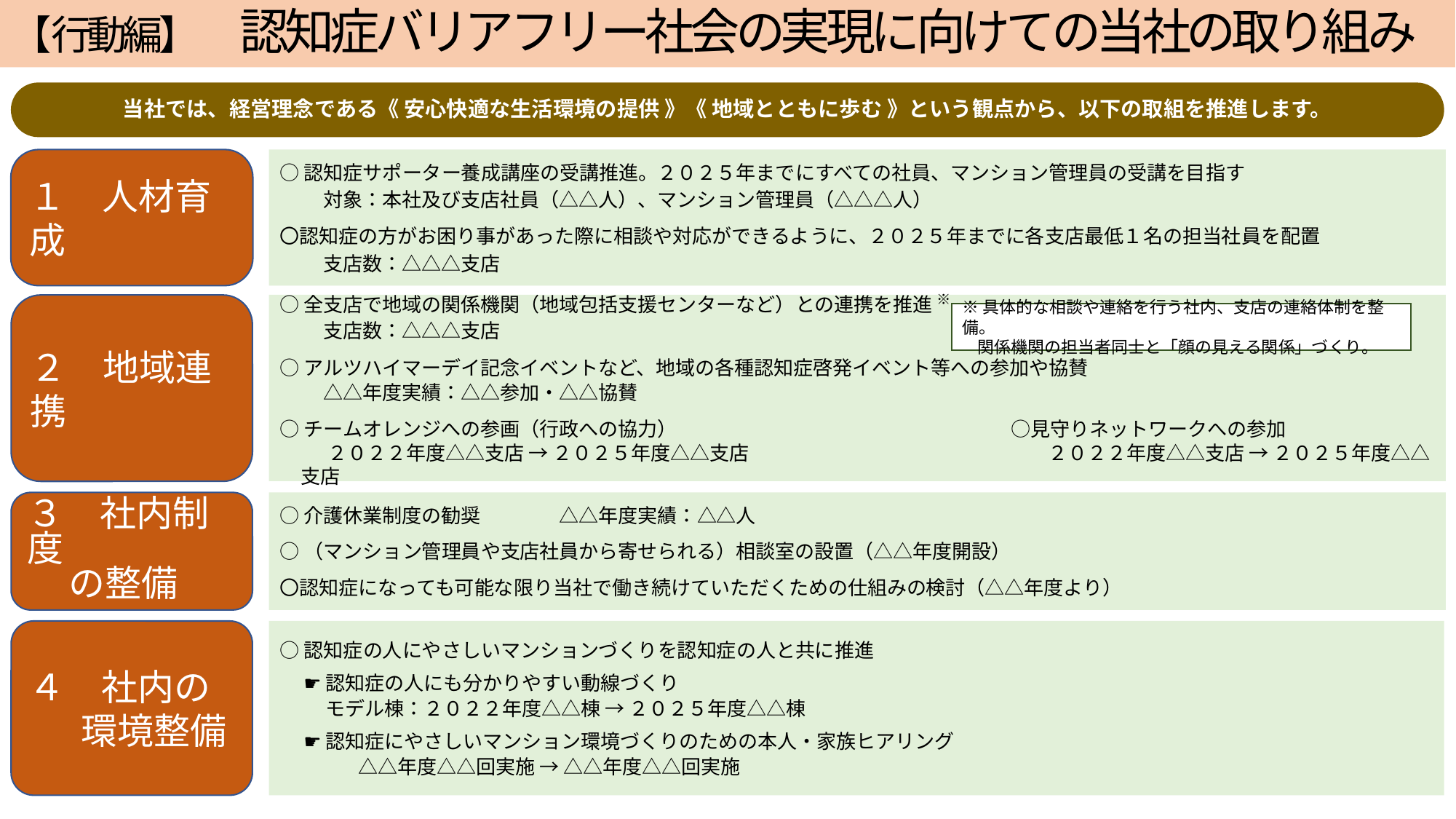

# 【行動編】　 認知症バリアフリー社会の実現に向けての当社の取り組み
当社では、経営理念である《 安心快適な生活環境の提供 》《 地域とともに歩む 》という観点から、以下の取組を推進します。
１　人材育成
○認知症サポーター養成講座の受講推進。２０２５年までにすべての社員、マンション管理員の受講を目指す

　　 対象：本社及び支店社員（△△人）、マンション管理員（△△△人）

〇認知症の方がお困り事があった際に相談や対応ができるように、２０２５年までに各支店最低１名の担当社員を配置

　　 支店数：△△△支店
○全支店で地域の関係機関（地域包括支援センターなど）との連携を推進 ※

　 　支店数：△△△支店

○アルツハイマーデイ記念イベントなど、地域の各種認知症啓発イベント等への参加や協賛

　　 △△年度実績：△△参加・△△協賛

○チームオレンジへの参画（行政への協力）　　　　　　　　　　　　　　　　　○見守りネットワークへの参加
 　　２０２２年度△△支店 → ２０２５年度△△支店　　　　　　　　　　　　　　　 ２０２２年度△△支店 → ２０２５年度△△支店
２　地域連携
※具体的な相談や連絡を行う社内、支店の連絡体制を整備。
   関係機関の担当者同士と「顔の見える関係」づくり。
３　社内制度
    の整備
○介護休業制度の勧奨　　　　△△年度実績：△△人

○（マンション管理員や支店社員から寄せられる）相談室の設置（△△年度開設）

〇認知症になっても可能な限り当社で働き続けていただくための仕組みの検討（△△年度より）
４　社内の
　  環境整備
○認知症の人にやさしいマンションづくりを認知症の人と共に推進

　 ☛ 認知症の人にも分かりやすい動線づくり

　      モデル棟：２０２２年度△△棟 → ２０２５年度△△棟

　 ☛ 認知症にやさしいマンション環境づくりのための本人・家族ヒアリング

　　　　△△年度△△回実施 → △△年度△△回実施